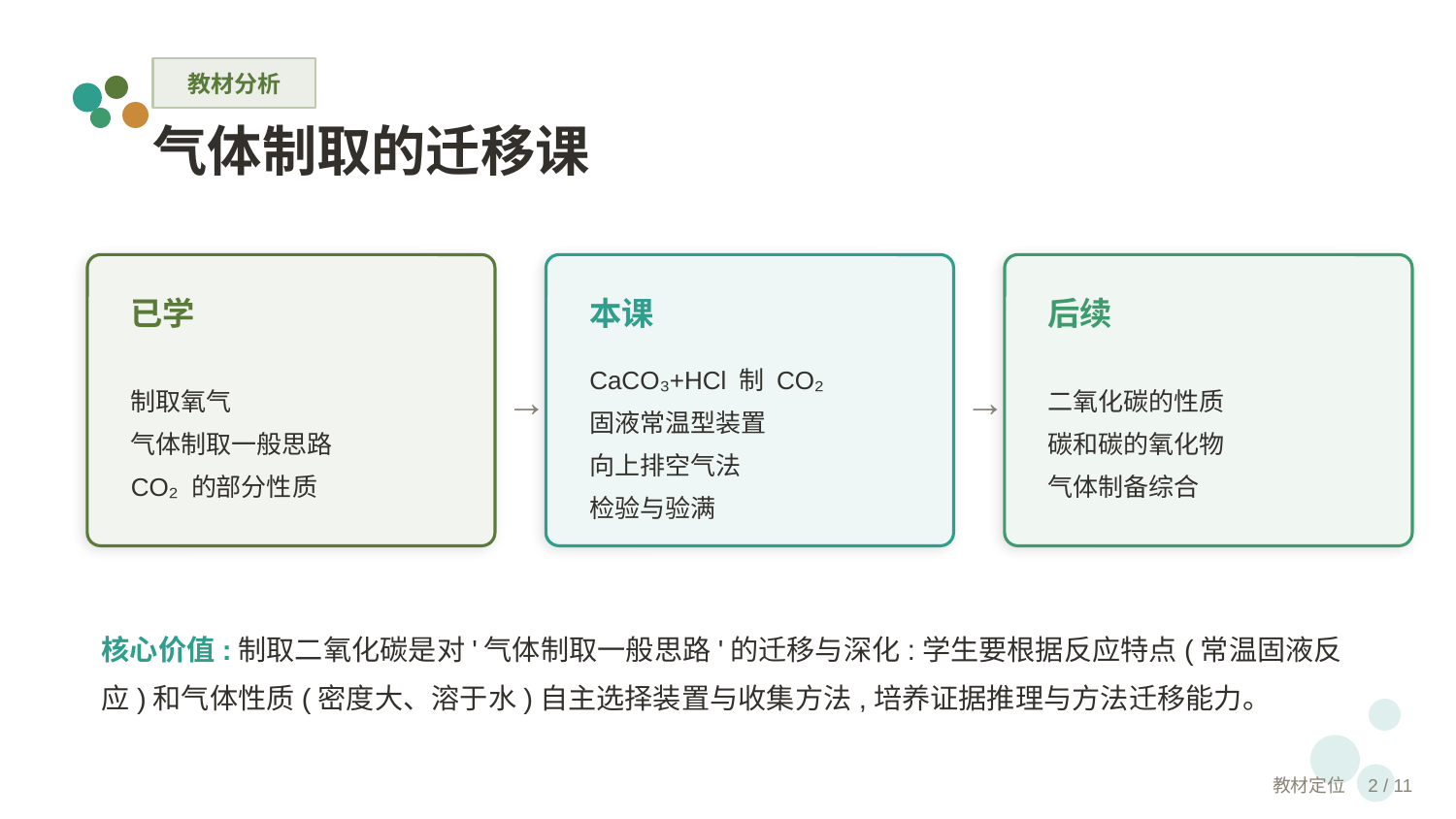

教材分析

气体制取的迁移课

已学
本课
后续
制取氧气
气体制取一般思路
CO₂ 的部分性质
CaCO₃+HCl 制 CO₂
固液常温型装置
向上排空气法
检验与验满
二氧化碳的性质
碳和碳的氧化物
气体制备综合
→
→
核心价值:制取二氧化碳是对'气体制取一般思路'的迁移与深化:学生要根据反应特点(常温固液反应)和气体性质(密度大、溶于水)自主选择装置与收集方法,培养证据推理与方法迁移能力。

教材定位　2 / 11